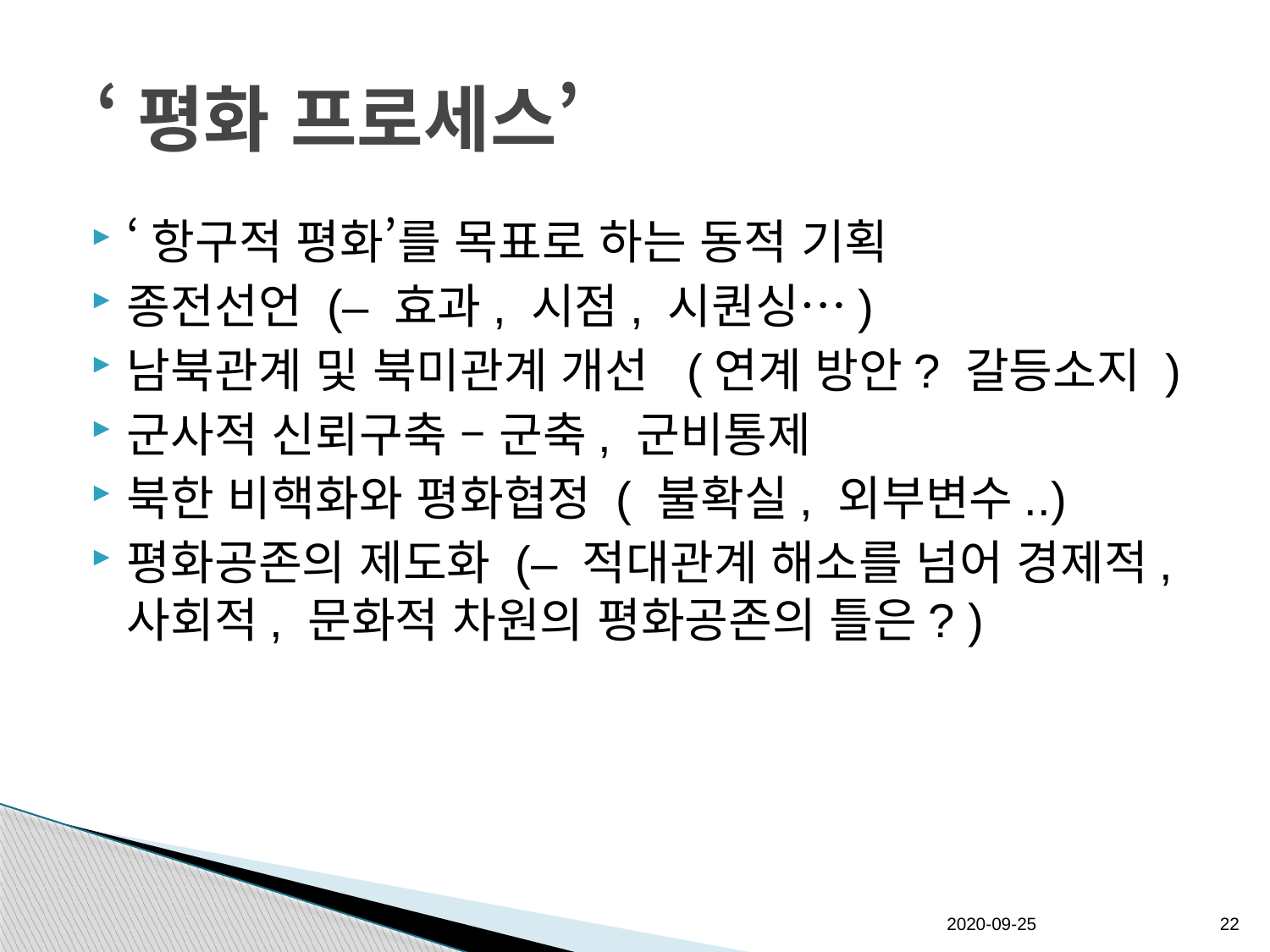

# ‘평화 프로세스’
‘항구적 평화’를 목표로 하는 동적 기획
종전선언 (– 효과, 시점, 시퀀싱…)
남북관계 및 북미관계 개선  (연계 방안? 갈등소지 )
군사적 신뢰구축 – 군축, 군비통제
북한 비핵화와 평화협정 ( 불확실, 외부변수..)
평화공존의 제도화 (– 적대관계 해소를 넘어 경제적, 사회적, 문화적 차원의 평화공존의 틀은? )
2020-09-25
22